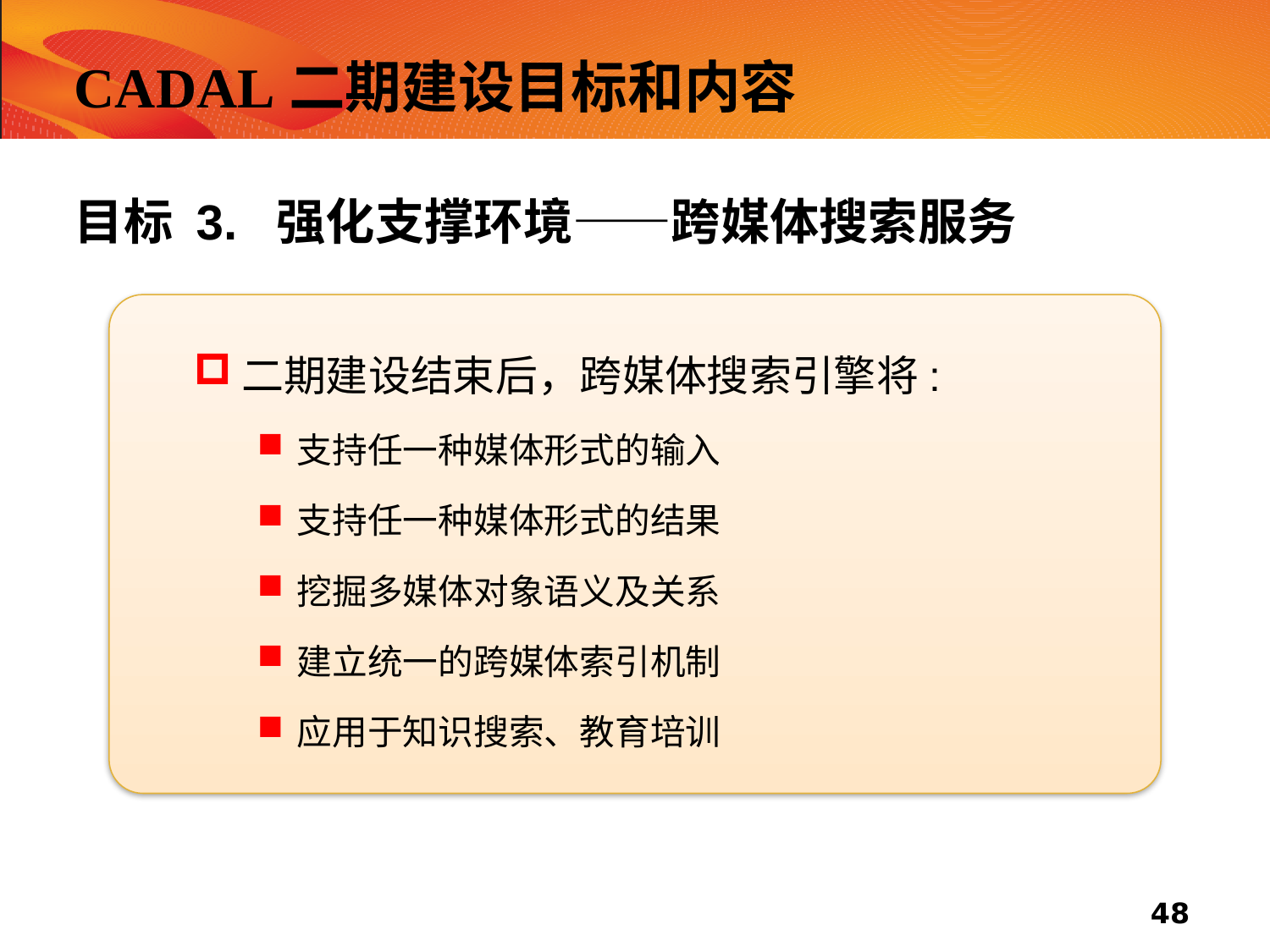

# CADAL二期建设目标和内容
目标 3.  强化支撑环境——跨媒体搜索服务

二期建设结束后，跨媒体搜索引擎将:
支持任一种媒体形式的输入
支持任一种媒体形式的结果
挖掘多媒体对象语义及关系
建立统一的跨媒体索引机制
应用于知识搜索、教育培训